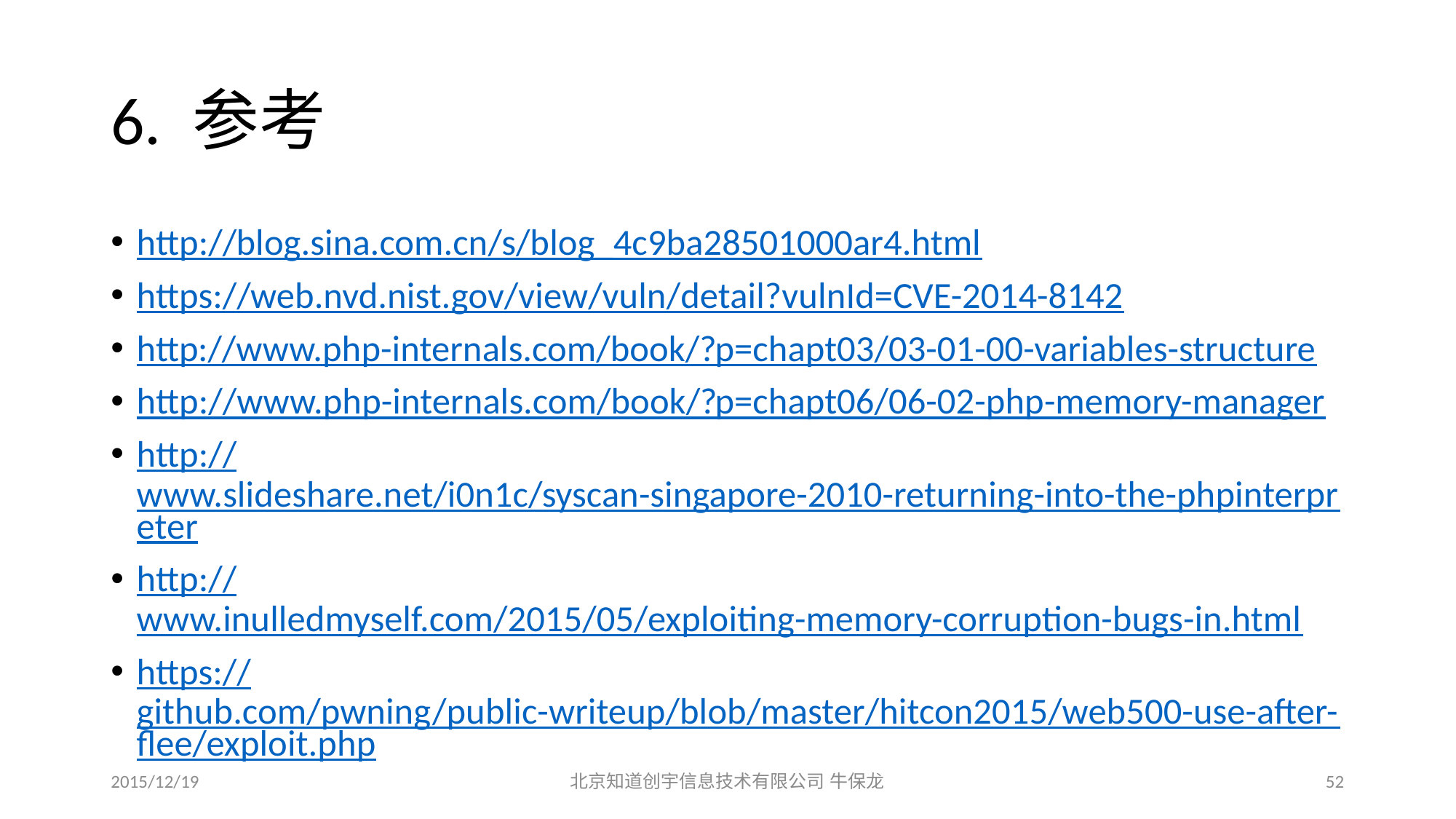

# 6. 参考
http://blog.sina.com.cn/s/blog_4c9ba28501000ar4.html
https://web.nvd.nist.gov/view/vuln/detail?vulnId=CVE-2014-8142
http://www.php-internals.com/book/?p=chapt03/03-01-00-variables-structure
http://www.php-internals.com/book/?p=chapt06/06-02-php-memory-manager
http://www.slideshare.net/i0n1c/syscan-singapore-2010-returning-into-the-phpinterpreter
http://www.inulledmyself.com/2015/05/exploiting-memory-corruption-bugs-in.html
https://github.com/pwning/public-writeup/blob/master/hitcon2015/web500-use-after-flee/exploit.php
2015/12/19
北京知道创宇信息技术有限公司 牛保龙
52